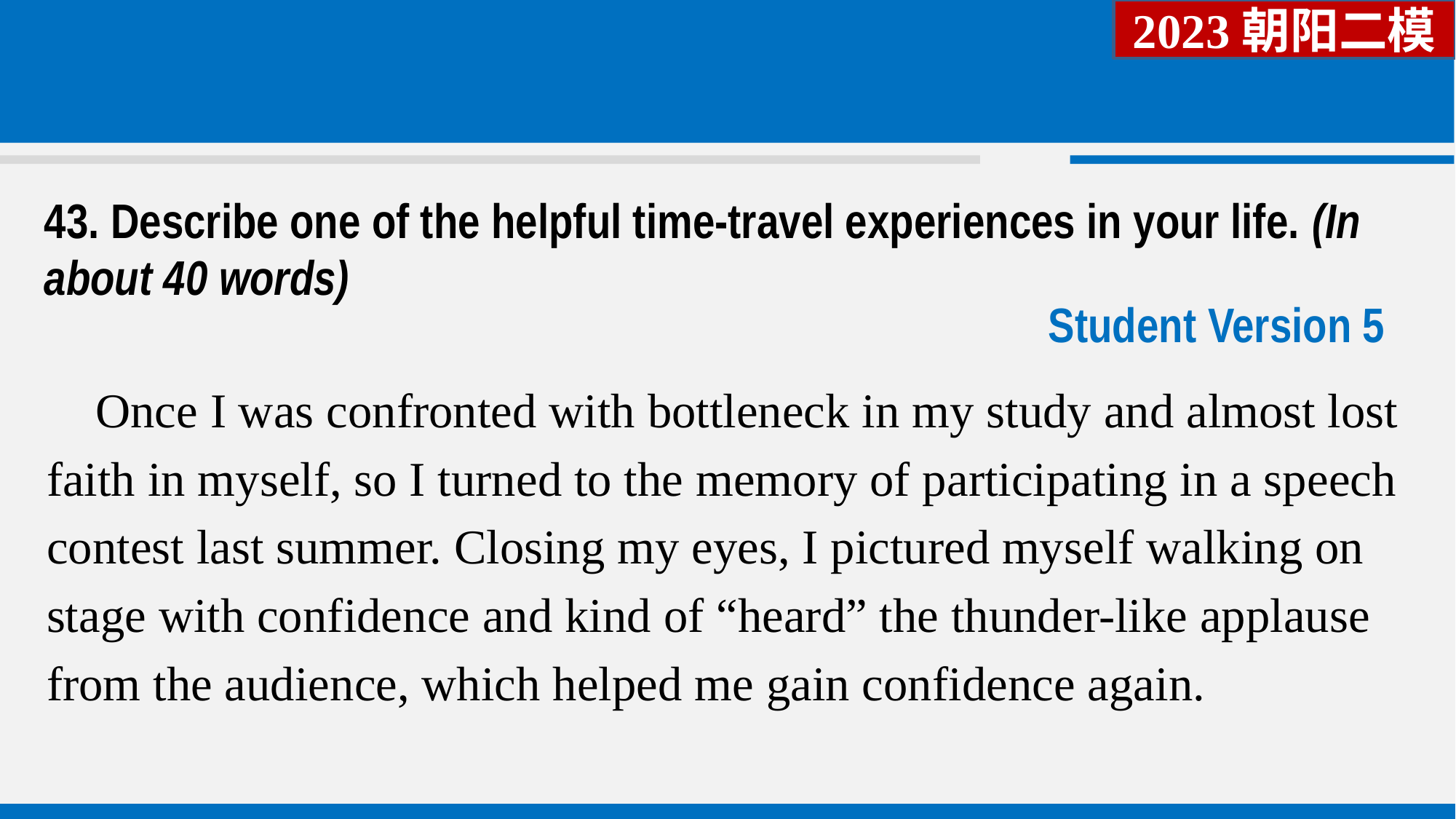

2023朝阳二模
43. Describe one of the helpful time-travel experiences in your life. (In about 40 words)
Student Version 5
    Once I was confronted with bottleneck in my study and almost lost faith in myself, so I turned to the memory of participating in a speech contest last summer. Closing my eyes, I pictured myself walking on stage with confidence and kind of “heard” the thunder-like applause from the audience, which helped me gain confidence again.